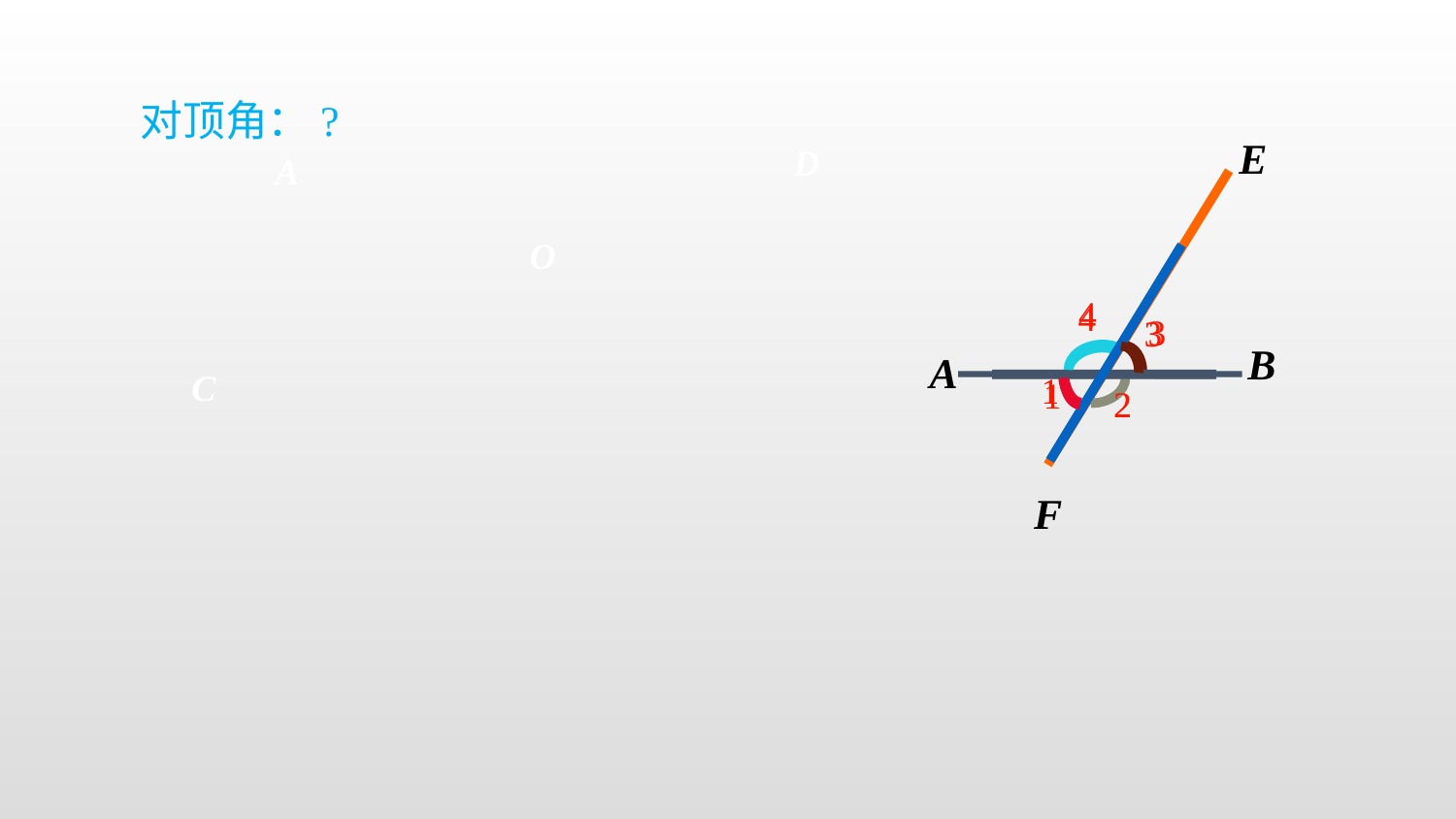

对顶角：?
E

B
A

F
4

3

1

2

D
A
O

4

2

3

C
1